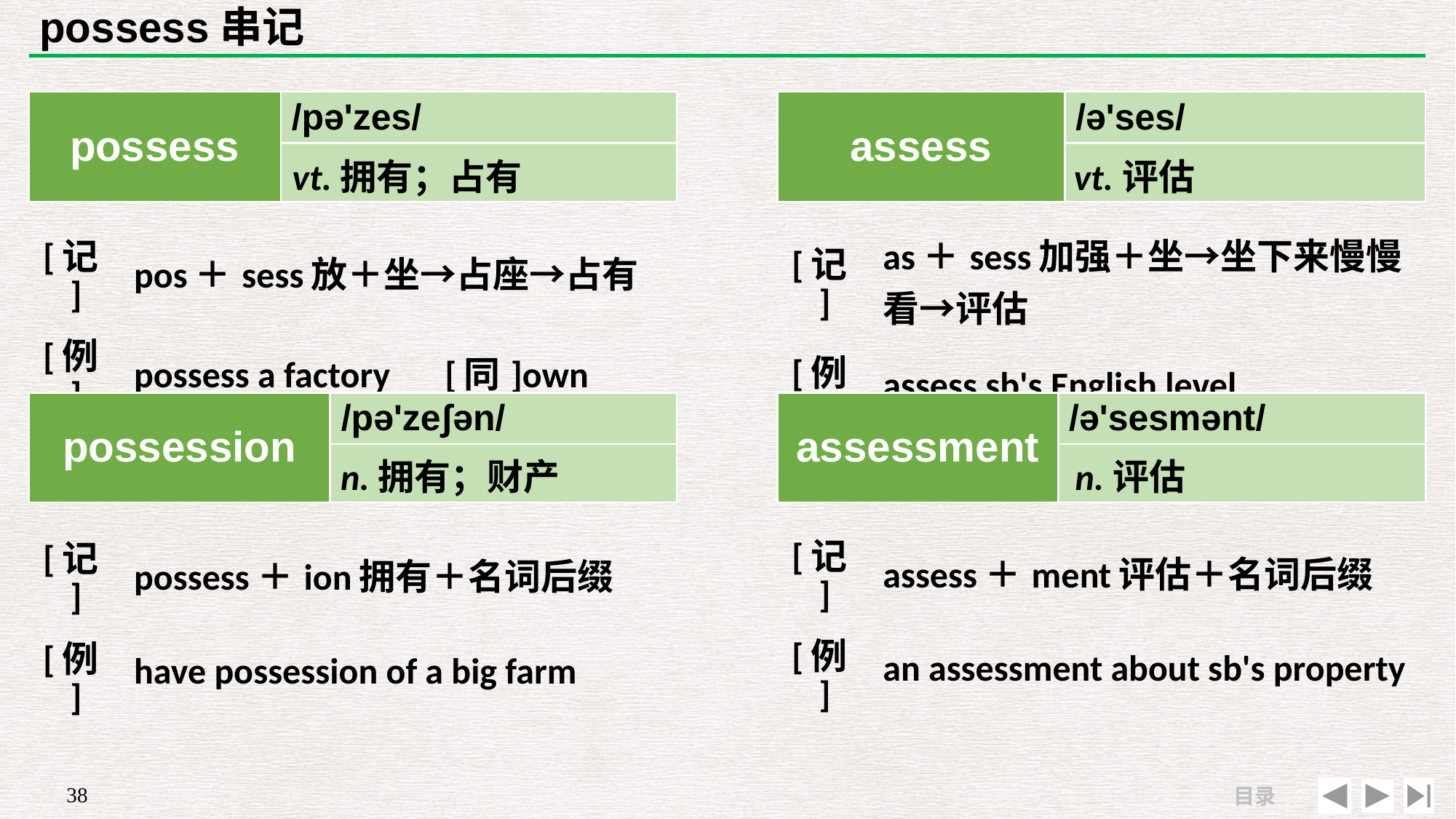

# possess串记

| possess | /pə'zes/ |
| --- | --- |
|  |  |
| assess | /ə'ses/ |
| --- | --- |
|  |  |
vt.拥有；占有
vt.评估
| [记] | pos＋sess放＋坐→占座→占有 |
| --- | --- |
| [例] | possess a factory　[同]own |
| [记] | as＋sess加强＋坐→坐下来慢慢看→评估 |
| --- | --- |
| [例] | assess sb's English level |
| possession | /pə'zeʃən/ |
| --- | --- |
|  |  |
| assessment | /ə'sesmənt/ |
| --- | --- |
|  |  |
n.拥有；财产
n.评估
| [记] | assess＋ment评估＋名词后缀 |
| --- | --- |
| [例] | an assessment about sb's property |
| [记] | possess＋ion拥有＋名词后缀 |
| --- | --- |
| [例] | have possession of a big farm |